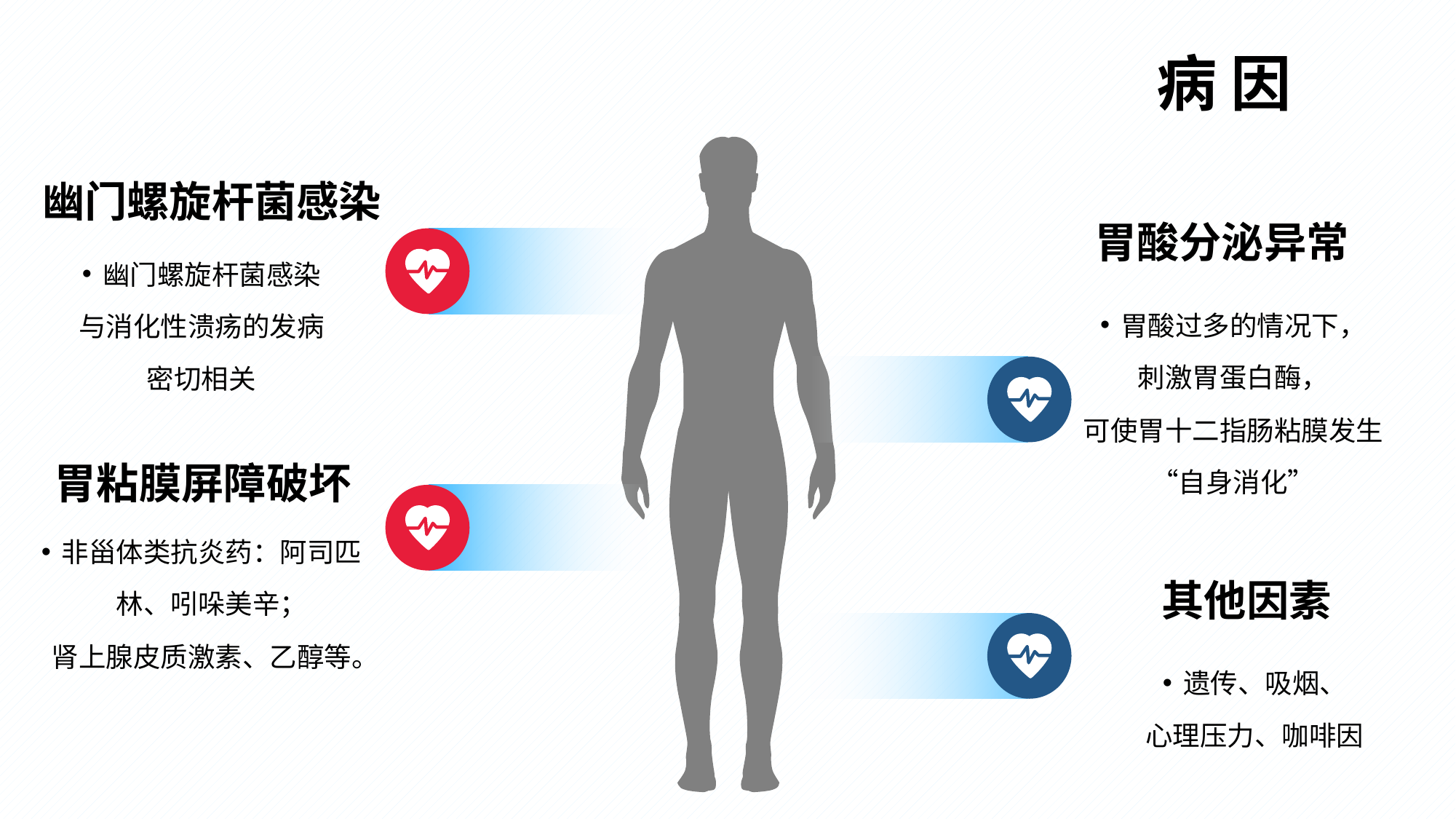

病 因

幽门螺旋杆菌感染
幽门螺旋杆菌感染
与消化性溃疡的发病密切相关
胃酸分泌异常
胃酸过多的情况下，
刺激胃蛋白酶，
可使胃十二指肠粘膜发生“自身消化”

胃粘膜屏障破坏
非甾体类抗炎药：阿司匹林、吲哚美辛；
肾上腺皮质激素、乙醇等。
其他因素
遗传、吸烟、
心理压力、咖啡因